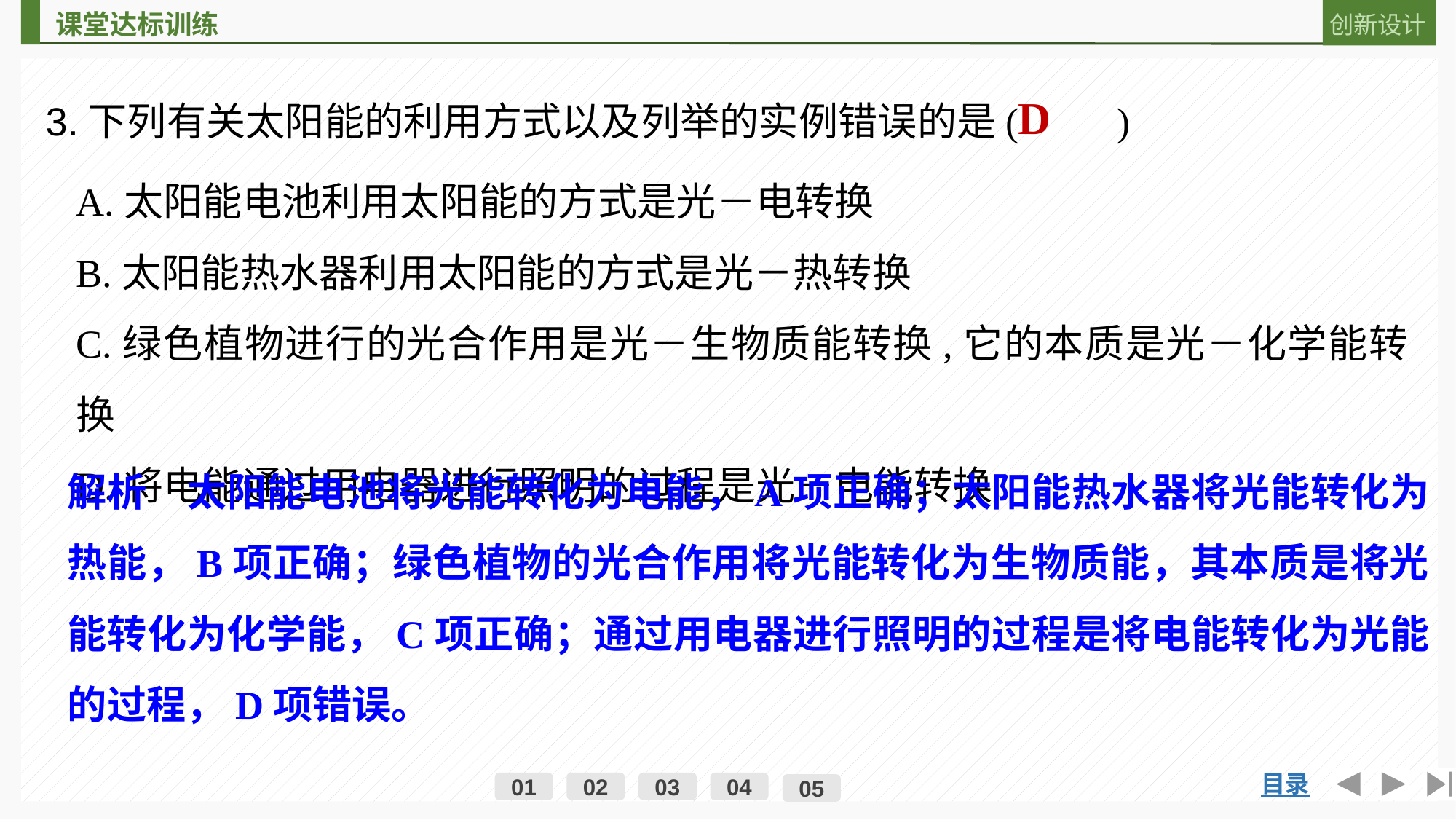

3.下列有关太阳能的利用方式以及列举的实例错误的是(　　)
D
A.太阳能电池利用太阳能的方式是光－电转换
B.太阳能热水器利用太阳能的方式是光－热转换
C.绿色植物进行的光合作用是光－生物质能转换,它的本质是光－化学能转换
D.将电能通过用电器进行照明的过程是光－电能转换
解析　太阳能电池将光能转化为电能，A项正确；太阳能热水器将光能转化为热能，B项正确；绿色植物的光合作用将光能转化为生物质能，其本质是将光能转化为化学能，C项正确；通过用电器进行照明的过程是将电能转化为光能的过程，D项错误。